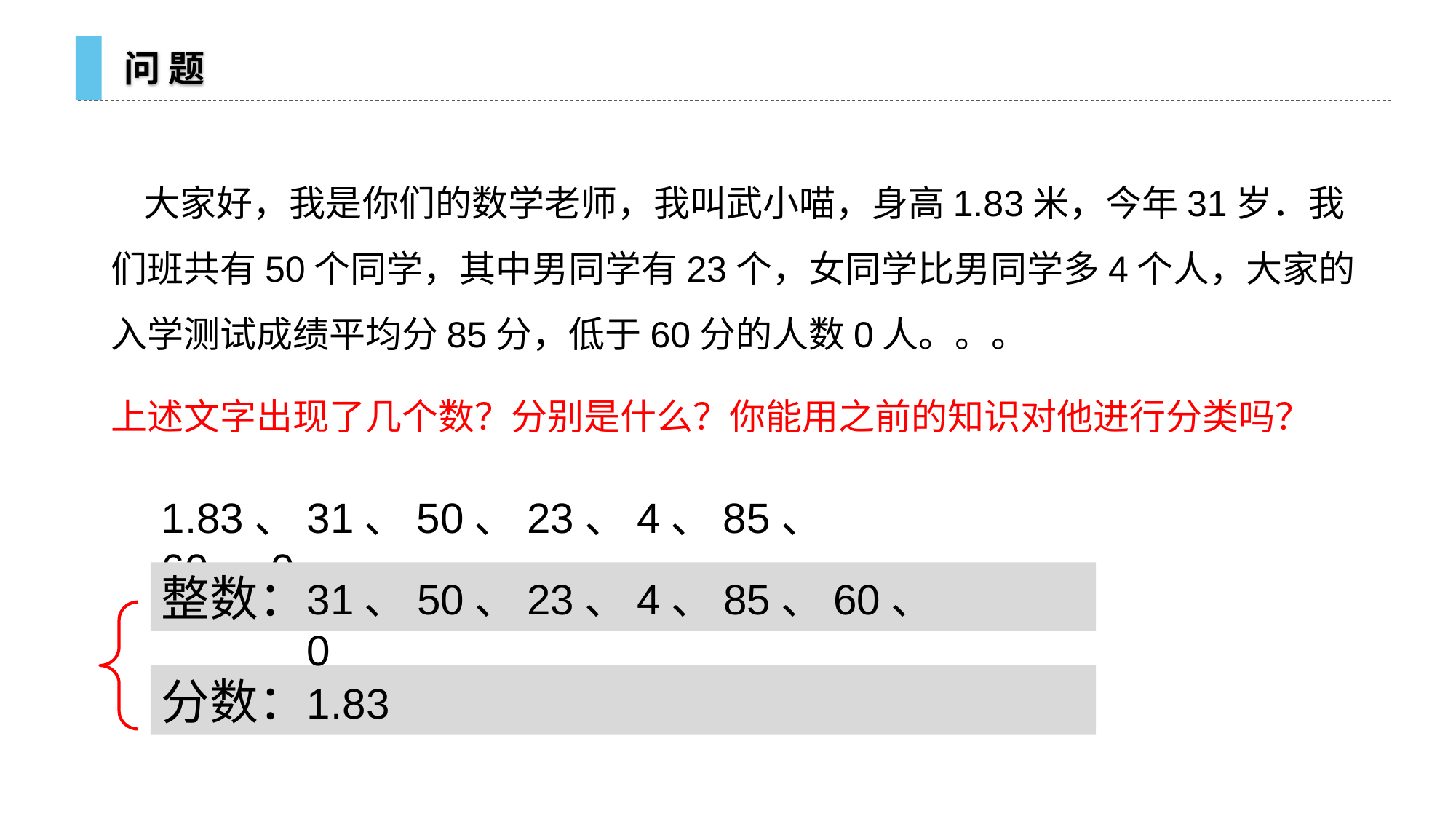

问 题
   大家好，我是你们的数学老师，我叫武小喵，身高1.83米，今年31岁．我们班共有50个同学，其中男同学有23个，女同学比男同学多4个人，大家的入学测试成绩平均分85分，低于60分的人数0人。。。
上述文字出现了几个数？分别是什么？你能用之前的知识对他进行分类吗？
1.83、31、50、23、4、85、60、0
整数：
31、50、23、4、85、60、0

分数：
1.83